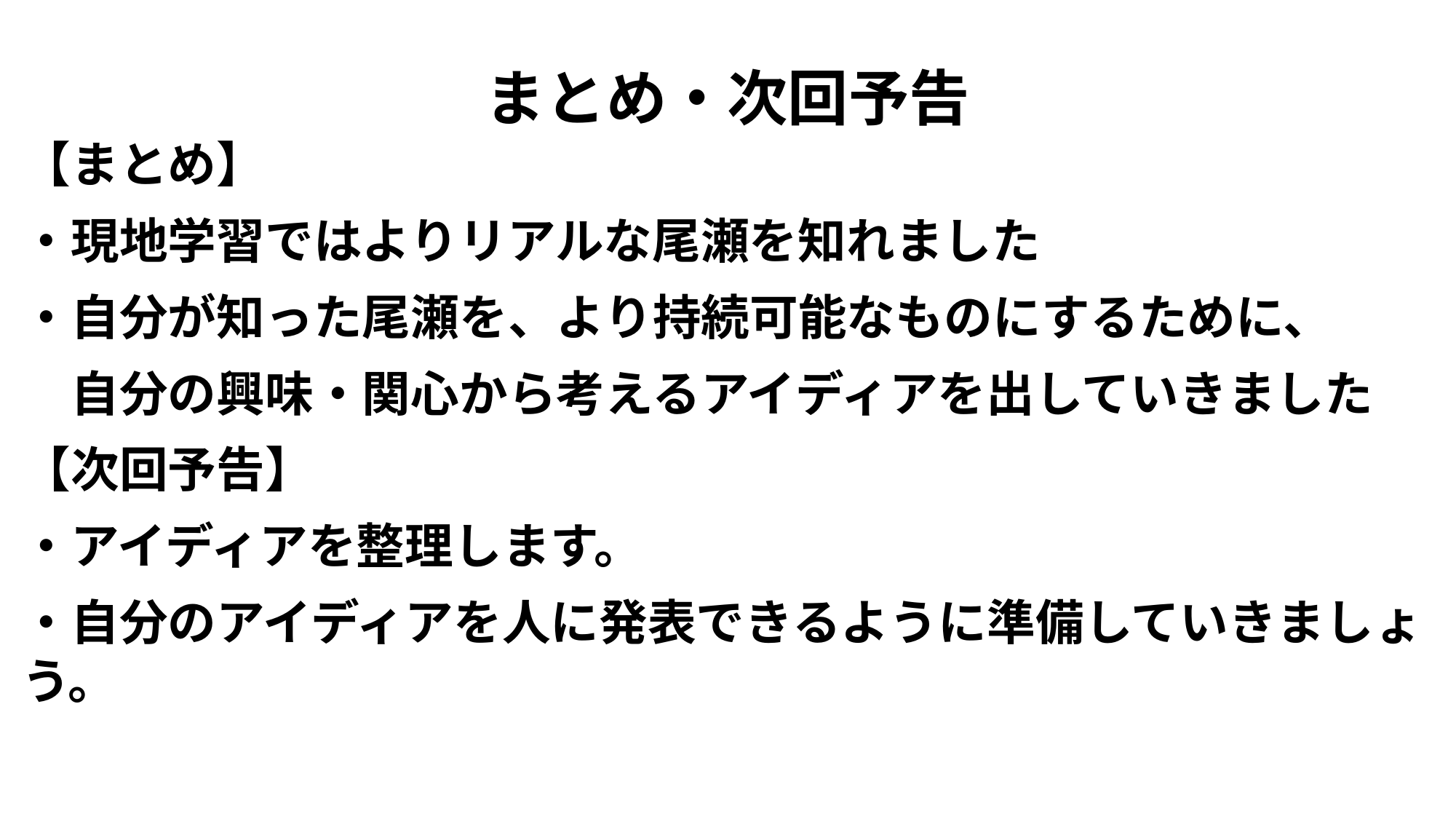

# まとめ・次回予告

【まとめ】
・現地学習ではよりリアルな尾瀬を知れました
・自分が知った尾瀬を、より持続可能なものにするために、
　自分の興味・関心から考えるアイディアを出していきました
【次回予告】
・アイディアを整理します。
・自分のアイディアを人に発表できるように準備していきましょう。